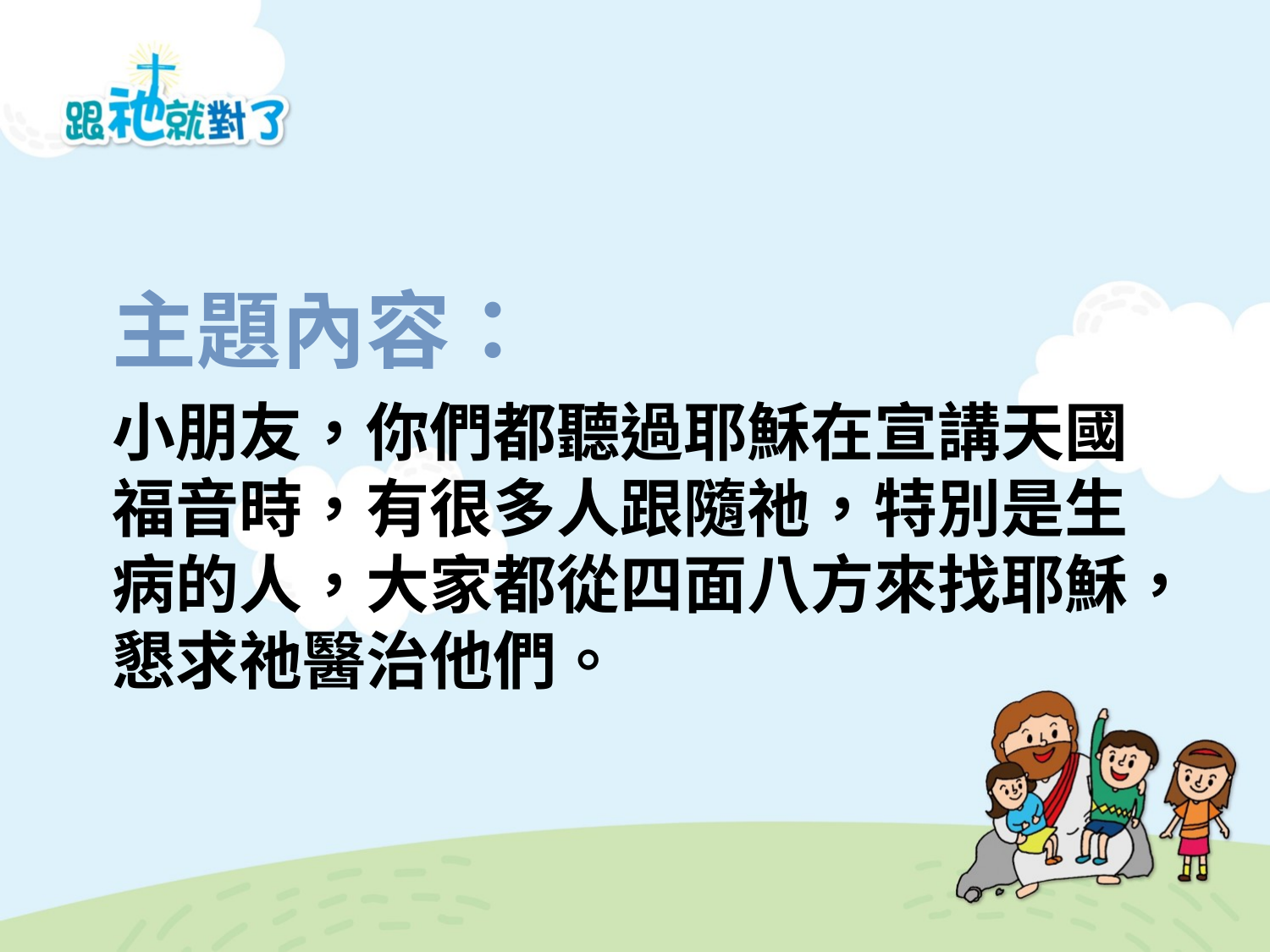

主題內容：
小朋友，你們都聽過耶穌在宣講天國福音時，有很多人跟隨祂，特別是生病的人，大家都從四面八方來找耶穌，懇求祂醫治他們。